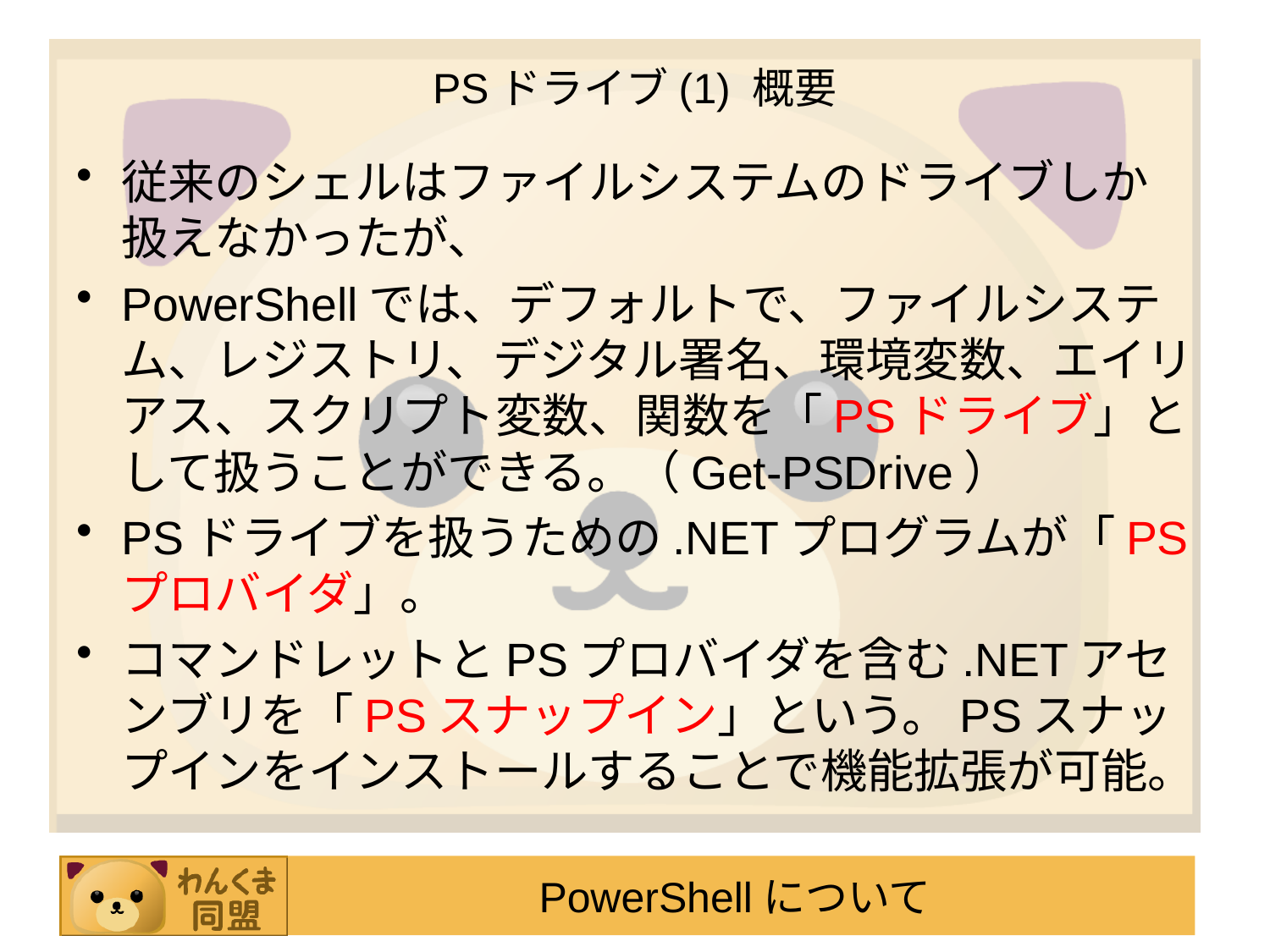

# PSドライブ(1) 概要
従来のシェルはファイルシステムのドライブしか扱えなかったが、
PowerShellでは、デフォルトで、ファイルシステム、レジストリ、デジタル署名、環境変数、エイリアス、スクリプト変数、関数を「PSドライブ」として扱うことができる。（Get-PSDrive）
PSドライブを扱うための.NETプログラムが「PSプロバイダ」。
コマンドレットとPSプロバイダを含む.NETアセンブリを「PSスナップイン」という。PSスナップインをインストールすることで機能拡張が可能。